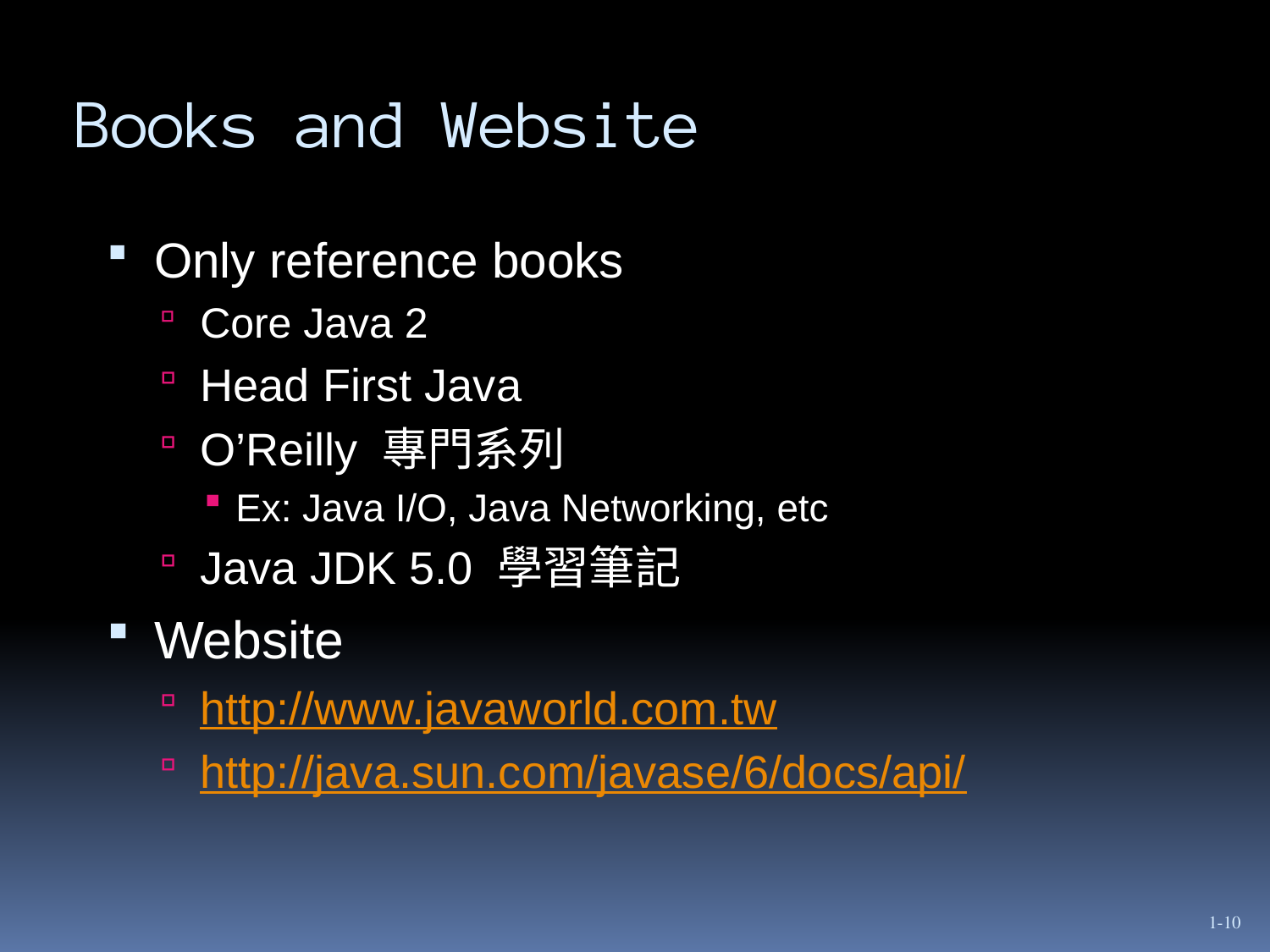

# Books and Website
Only reference books
Core Java 2
Head First Java
O’Reilly 專門系列
Ex: Java I/O, Java Networking, etc
Java JDK 5.0 學習筆記
Website
http://www.javaworld.com.tw
http://java.sun.com/javase/6/docs/api/

1-10